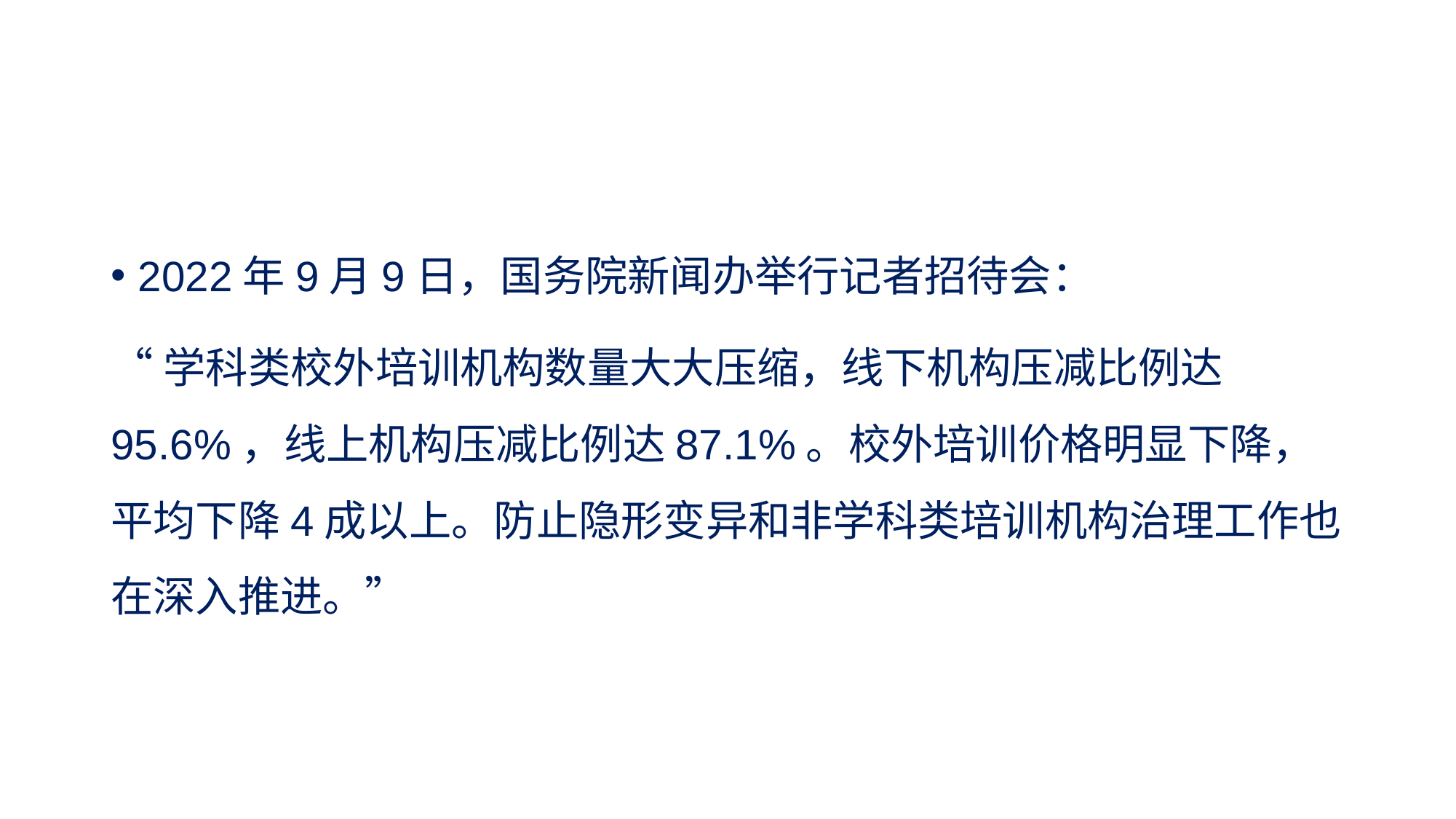

#
2022年9月9日，国务院新闻办举行记者招待会：
“学科类校外培训机构数量大大压缩，线下机构压减比例达95.6%，线上机构压减比例达87.1%。校外培训价格明显下降，平均下降4成以上。防止隐形变异和非学科类培训机构治理工作也在深入推进。”